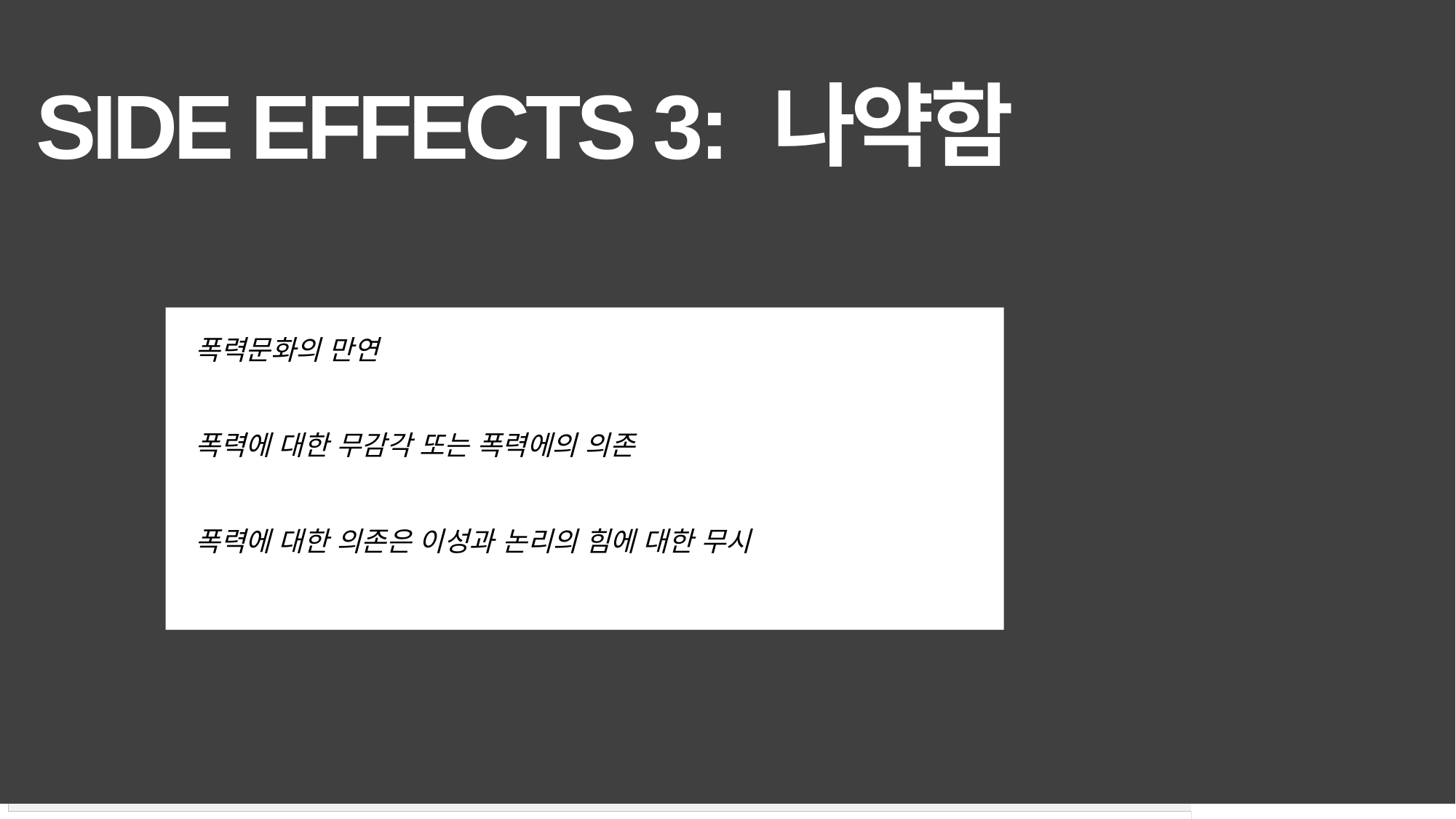

# Side effects 3: 나약함
폭력문화의 만연

폭력에 대한 무감각 또는 폭력에의 의존

폭력에 대한 의존은 이성과 논리의 힘에 대한 무시